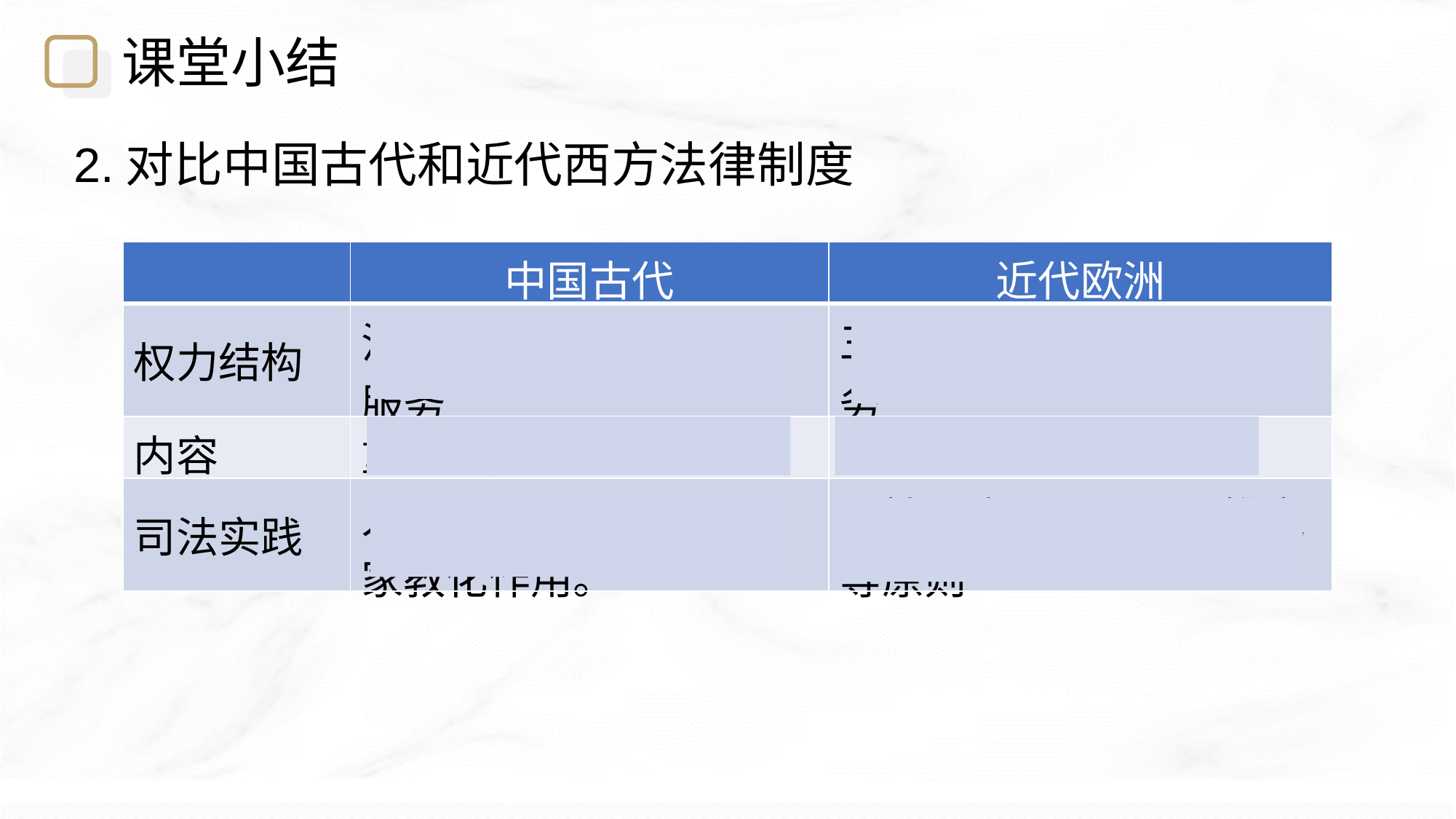

课堂小结

2.对比中国古代和近代西方法律制度
|  | 中国古代 | 近代欧洲 |
| --- | --- | --- |
| 权力结构 | 法自君出，为封建皇权服务 | 三权分立，为资产阶级服务 |
| 内容 | 重刑法，轻民法 | 注重保护个人权利 |
| 司法实践 | 人治色彩强烈，突出儒家教化作用。 | 坚持程序公正、无罪推定等原则 |